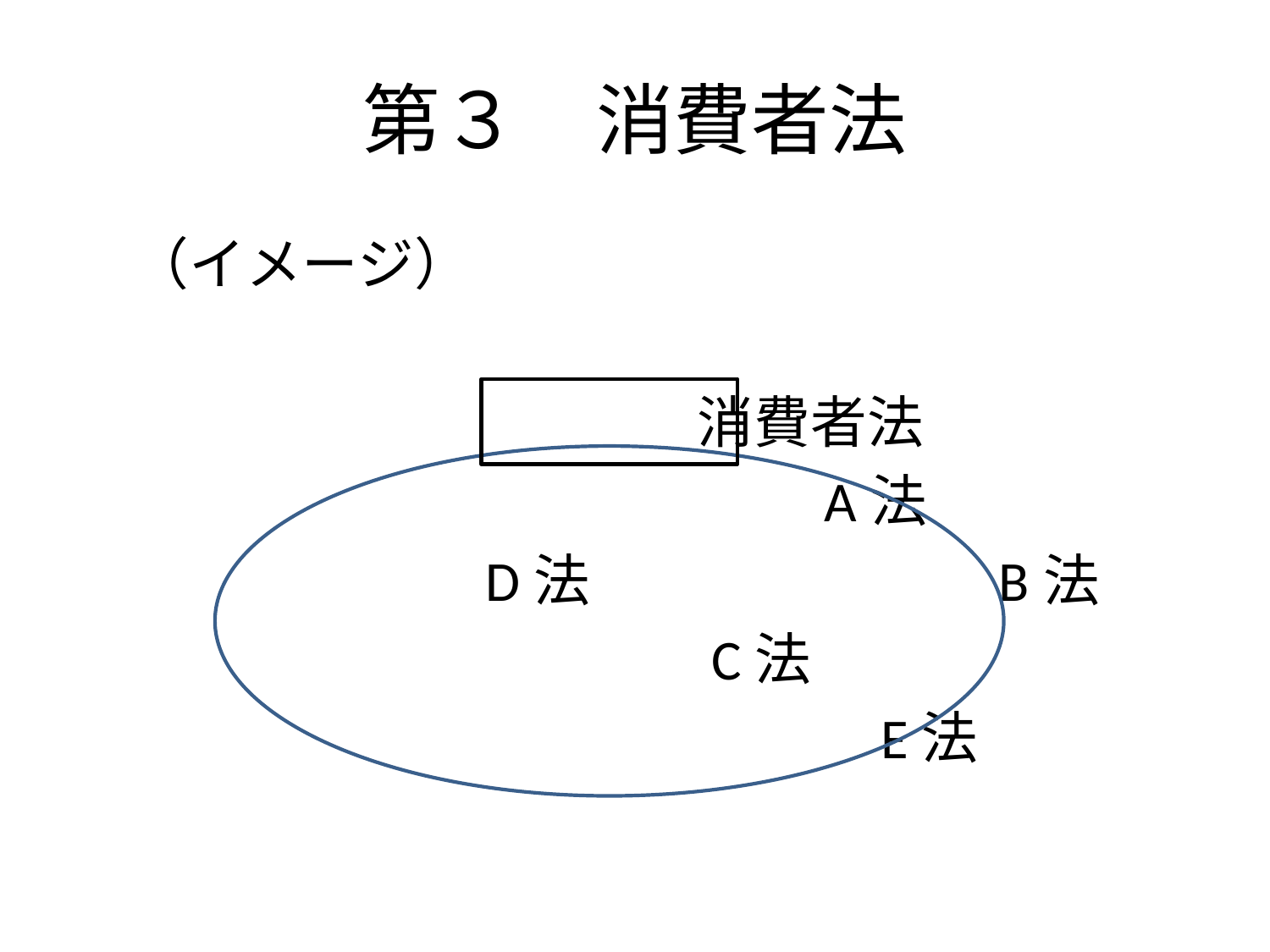

# 第３　消費者法
　（イメージ）

　　　　　　　　　　　消費者法
　　　　　　　　　　　　　A法
　　　　　　　D法　　　　　　　B法
　　　　　　　　　　　C法
　　　　　　　　　　　　　　E法